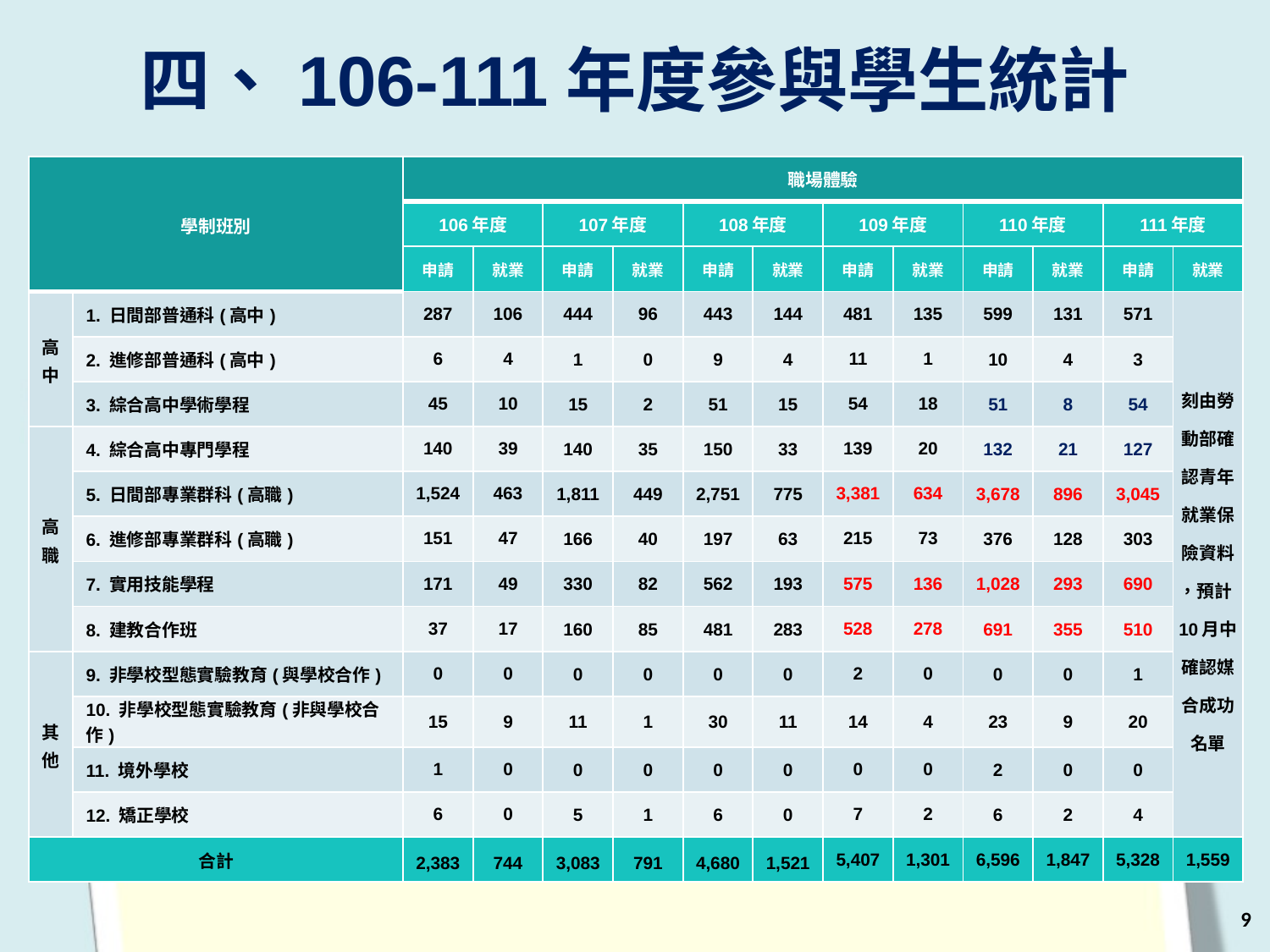

四、106-111年度參與學生統計
| 學制班別 |  | 職場體驗 |  |  |  |  |  |  |  |  |  |  |  |
| --- | --- | --- | --- | --- | --- | --- | --- | --- | --- | --- | --- | --- | --- |
|  |  | 106年度 |  | 107年度 |  | 108年度 |  | 109年度 |  | 110年度 |  | 111年度 |  |
|  |  | 申請 | 就業 | 申請 | 就業 | 申請 | 就業 | 申請 | 就業 | 申請 | 就業 | 申請 | 就業 |
| 高 中 | 1. 日間部普通科(高中) | 287 | 106 | 444 | 96 | 443 | 144 | 481 | 135 | 599 | 131 | 571 | 刻由勞動部確 認青年就業保險資料 ，預計10月中確認媒合成功名單 |
|  | 2. 進修部普通科(高中) | 6 | 4 | 1 | 0 | 9 | 4 | 11 | 1 | 10 | 4 | 3 |  |
|  | 3. 綜合高中學術學程 | 45 | 10 | 15 | 2 | 51 | 15 | 54 | 18 | 51 | 8 | 54 |  |
| 高 職 | 4. 綜合高中專門學程 | 140 | 39 | 140 | 35 | 150 | 33 | 139 | 20 | 132 | 21 | 127 |  |
|  | 5. 日間部專業群科(高職) | 1,524 | 463 | 1,811 | 449 | 2,751 | 775 | 3,381 | 634 | 3,678 | 896 | 3,045 |  |
|  | 6. 進修部專業群科(高職) | 151 | 47 | 166 | 40 | 197 | 63 | 215 | 73 | 376 | 128 | 303 |  |
|  | 7. 實用技能學程 | 171 | 49 | 330 | 82 | 562 | 193 | 575 | 136 | 1,028 | 293 | 690 |  |
|  | 8. 建教合作班 | 37 | 17 | 160 | 85 | 481 | 283 | 528 | 278 | 691 | 355 | 510 |  |
| 其 他 | 9. 非學校型態實驗教育(與學校合作) | 0 | 0 | 0 | 0 | 0 | 0 | 2 | 0 | 0 | 0 | 1 |  |
|  | 10. 非學校型態實驗教育(非與學校合作) | 15 | 9 | 11 | 1 | 30 | 11 | 14 | 4 | 23 | 9 | 20 |  |
|  | 11. 境外學校 | 1 | 0 | 0 | 0 | 0 | 0 | 0 | 0 | 2 | 0 | 0 |  |
|  | 12. 矯正學校 | 6 | 0 | 5 | 1 | 6 | 0 | 7 | 2 | 6 | 2 | 4 |  |
| 合計 |  | 2,383 | 744 | 3,083 | 791 | 4,680 | 1,521 | 5,407 | 1,301 | 6,596 | 1,847 | 5,328 | 1,559 |
9